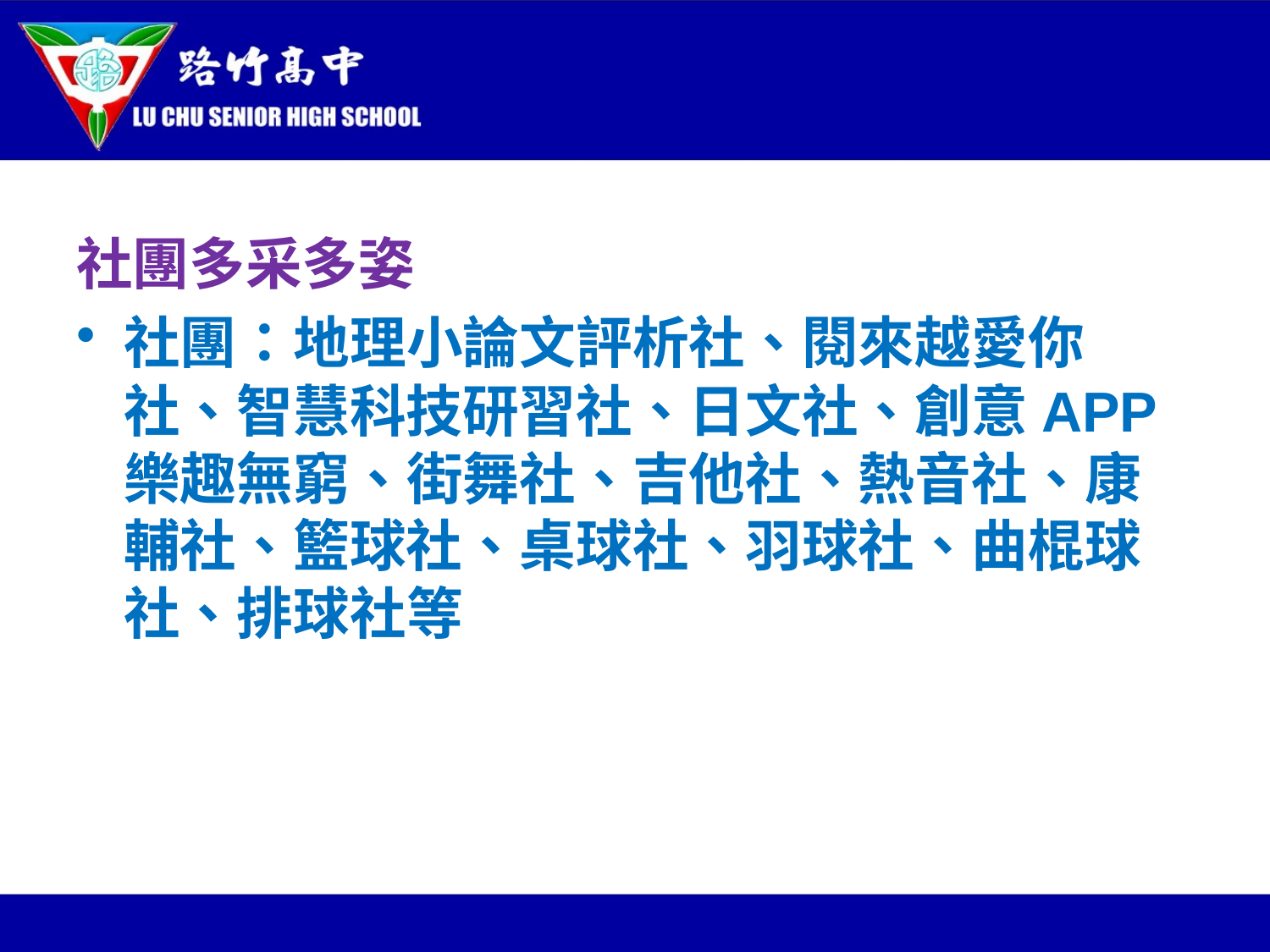

社團多采多姿
社團：地理小論文評析社、閱來越愛你社、智慧科技研習社、日文社、創意APP樂趣無窮、街舞社、吉他社、熱音社、康輔社、籃球社、桌球社、羽球社、曲棍球社、排球社等